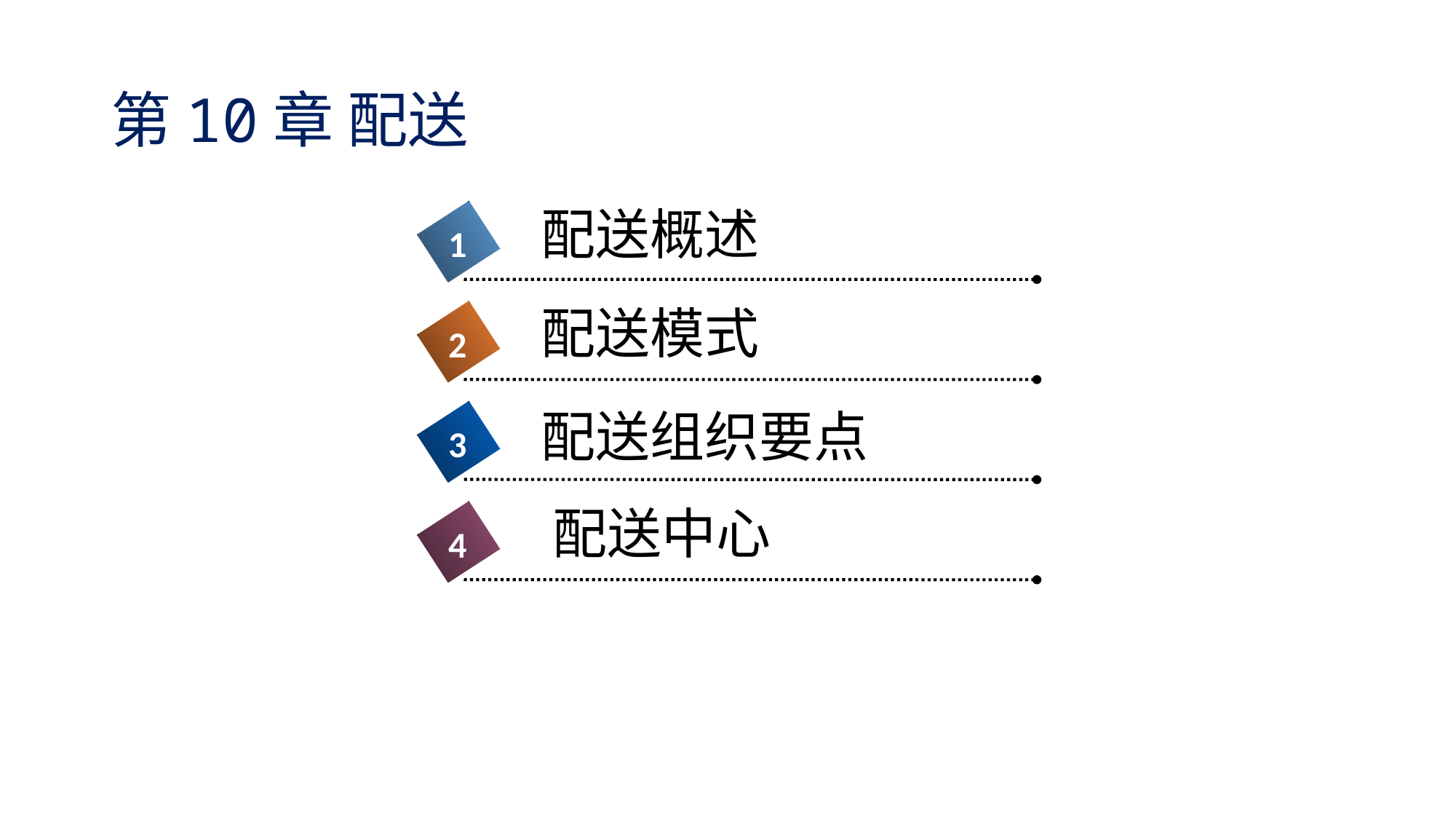

# 第10章 配送
配送概述

1

配送模式

2

配送组织要点

3

配送中心

4